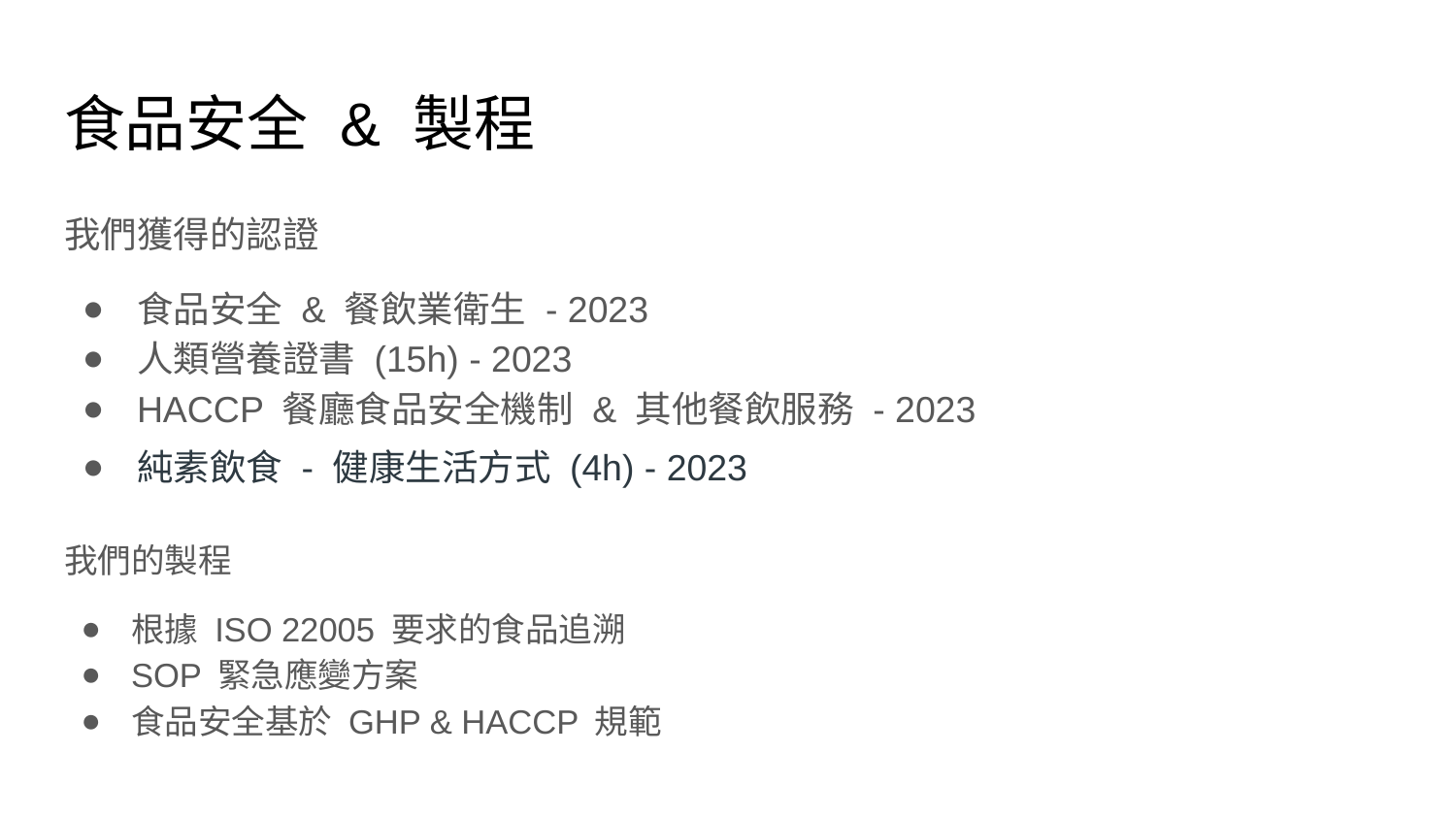

# 食品安全 & 製程
我們獲得的認證
食品安全 & 餐飲業衛生 - 2023
人類營養證書 (15h) - 2023
HACCP 餐廳食品安全機制 & 其他餐飲服務 - 2023
純素飲食 - 健康生活方式 (4h) - 2023
我們的製程
根據 ISO 22005 要求的食品追溯
SOP 緊急應變方案
食品安全基於 GHP & HACCP 規範